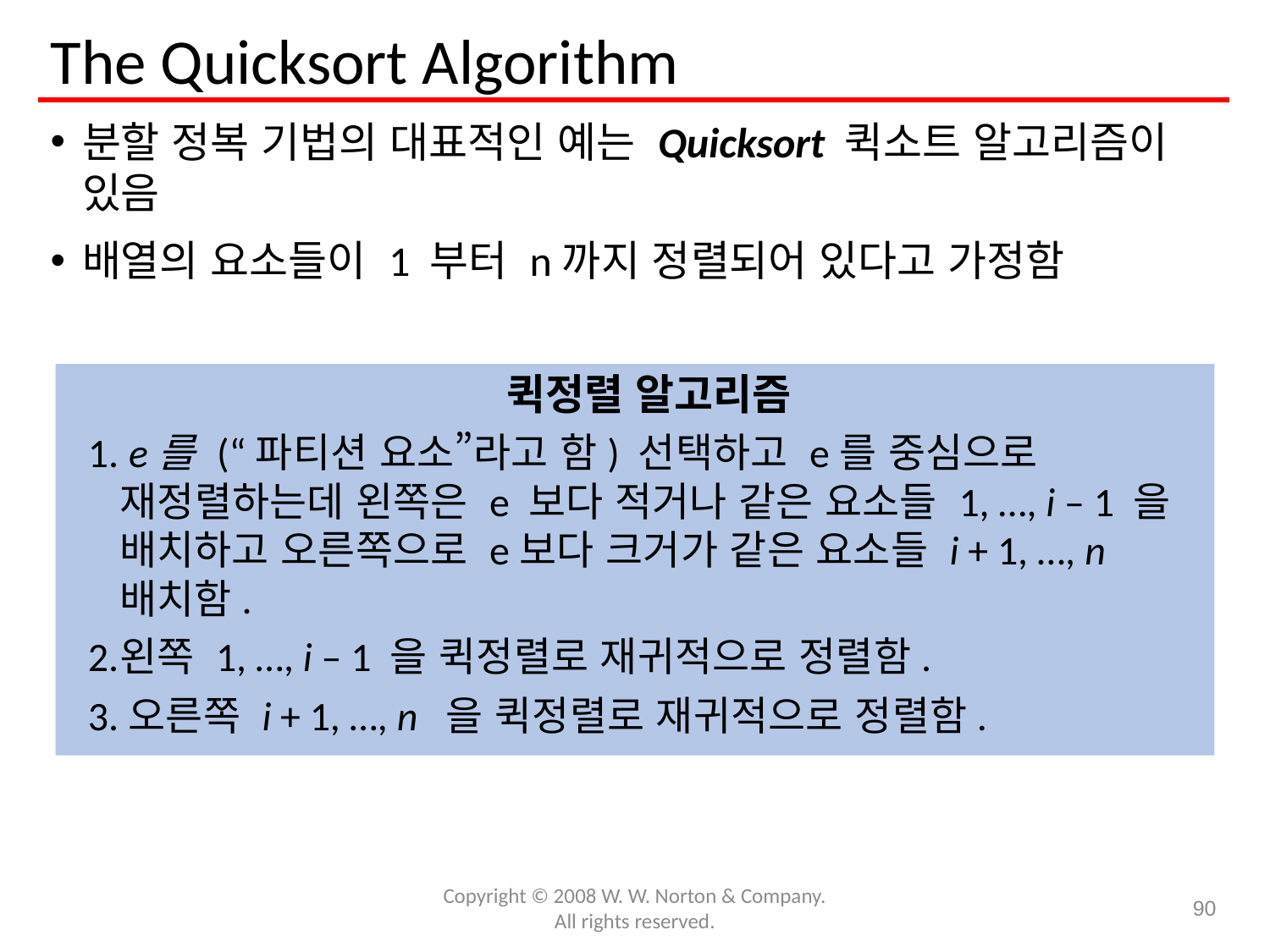

# The Quicksort Algorithm
분할 정복 기법의 대표적인 예는 Quicksort 퀵소트 알고리즘이 있음
배열의 요소들이 1 부터 n까지 정렬되어 있다고 가정함

	퀵정렬 알고리즘
1.	 e를 (“파티션 요소”라고 함) 선택하고 e를 중심으로 재정렬하는데 왼쪽은 e 보다 적거나 같은 요소들 1, …, i – 1 을 배치하고 오른쪽으로 e보다 크거가 같은 요소들 i + 1, …, n 배치함.
2.	왼쪽 1, …, i – 1 을 퀵정렬로 재귀적으로 정렬함.
3.오른쪽 i + 1, …, n  을 퀵정렬로 재귀적으로 정렬함.

Copyright © 2008 W. W. Norton & Company.
All rights reserved.
90